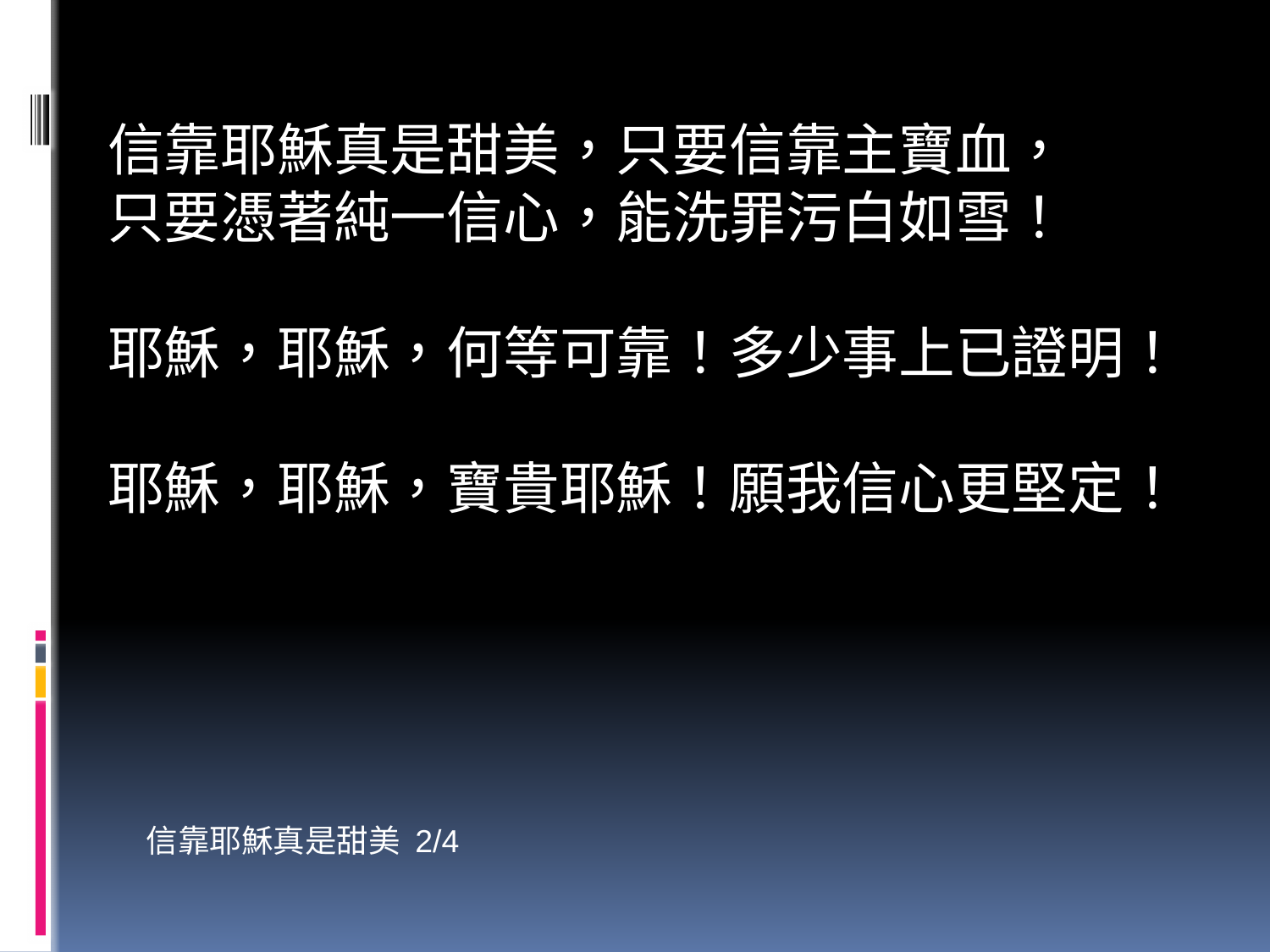

信

信靠耶穌真是甜美，只要信靠主寶血，
只要憑著純一信心，能洗罪污白如雪！

耶穌，耶穌，何等可靠！多少事上已證明！
耶穌，耶穌，寶貴耶穌！願我信心更堅定！

信靠耶穌真是甜美 2/4